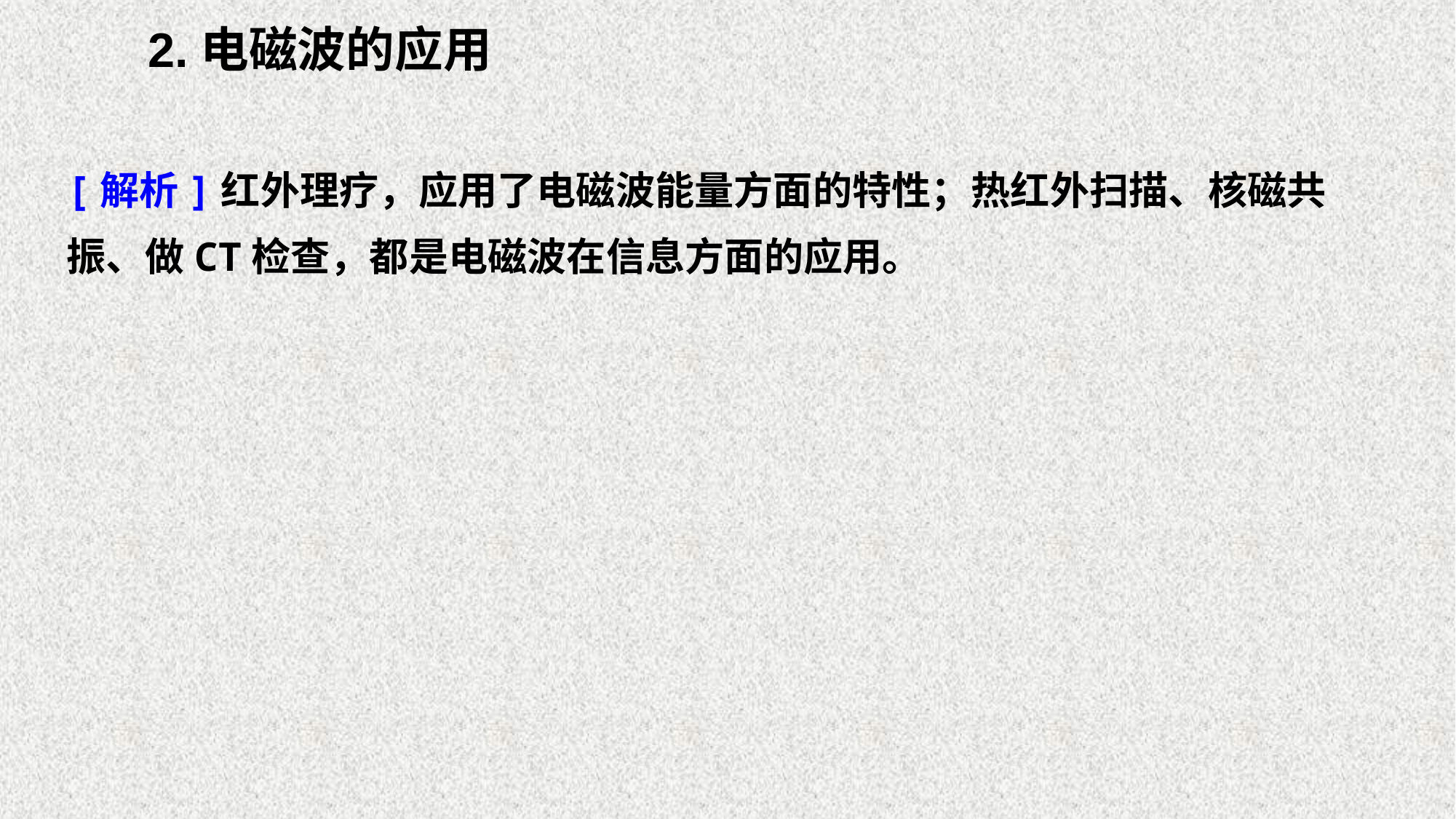

2.电磁波的应用
[解析]红外理疗，应用了电磁波能量方面的特性；热红外扫描、核磁共振、做CT检查，都是电磁波在信息方面的应用。